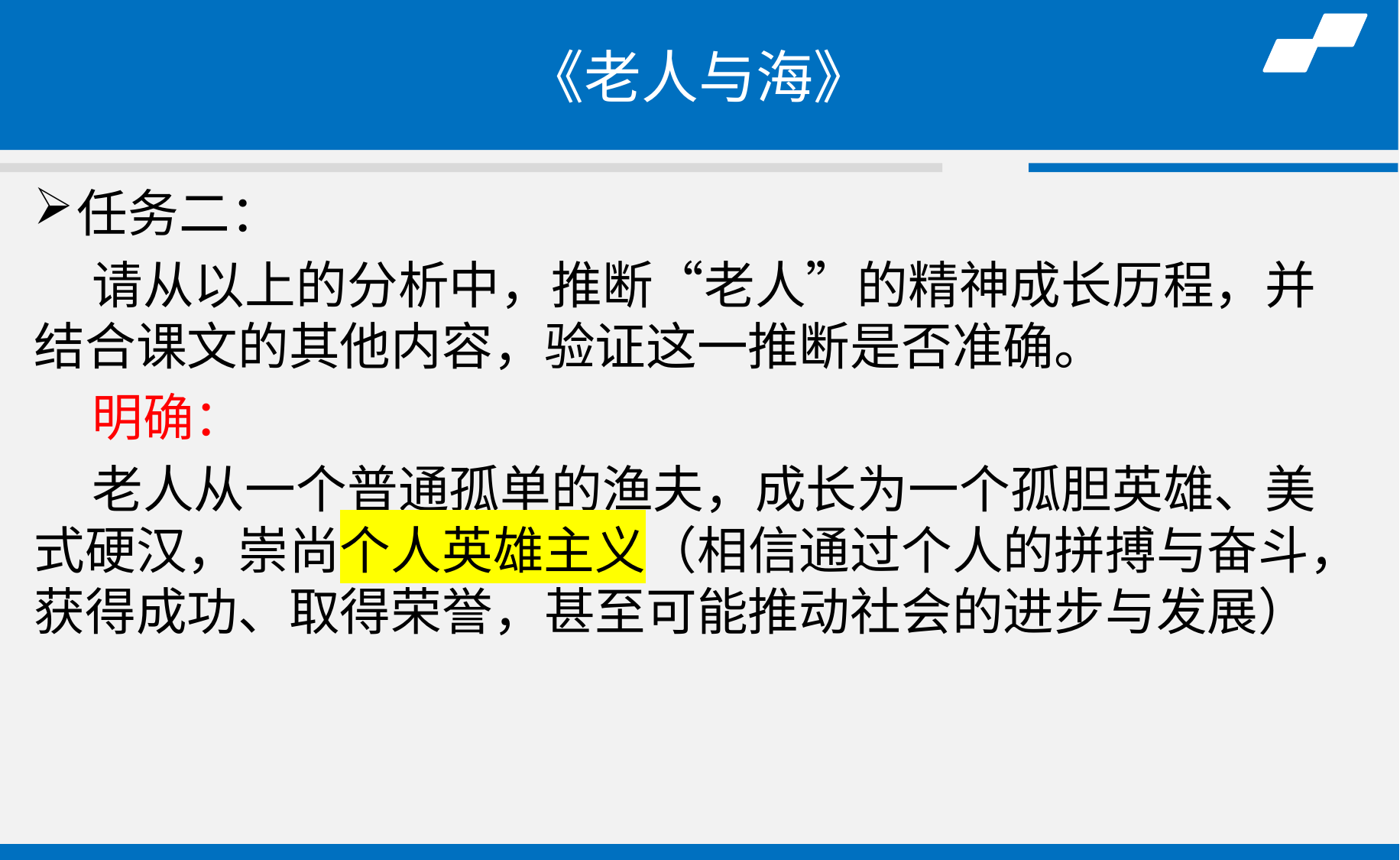

# 《老人与海》

任务二：
    请从以上的分析中，推断“老人”的精神成长历程，并结合课文的其他内容，验证这一推断是否准确。
    明确：
    老人从一个普通孤单的渔夫，成长为一个孤胆英雄、美式硬汉，崇尚个人英雄主义（相信通过个人的拼搏与奋斗，获得成功、取得荣誉，甚至可能推动社会的进步与发展）